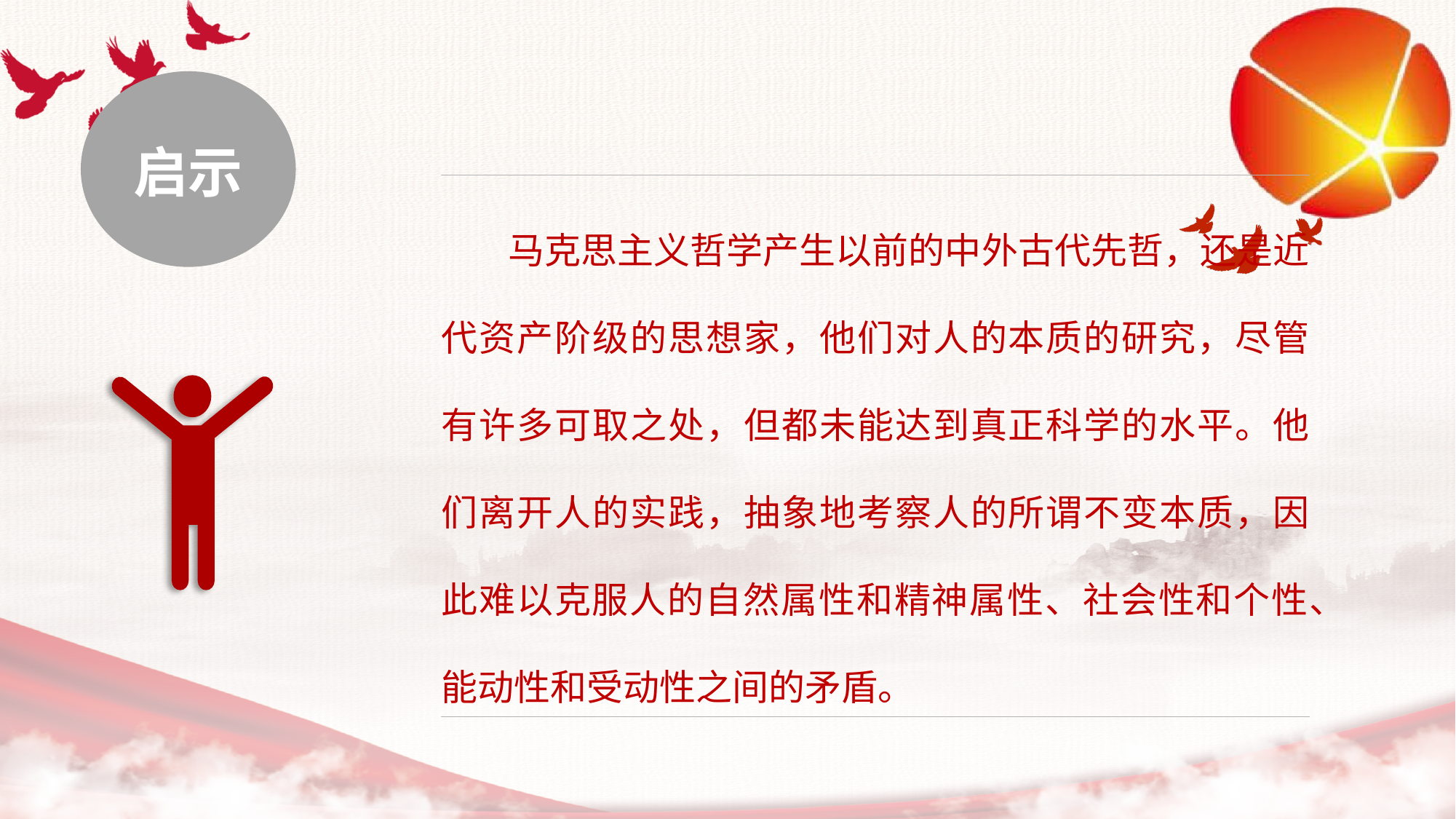

启示
       马克思主义哲学产生以前的中外古代先哲，还是近代资产阶级的思想家，他们对人的本质的研究，尽管有许多可取之处，但都未能达到真正科学的水平。他们离开人的实践，抽象地考察人的所谓不变本质，因此难以克服人的自然属性和精神属性、社会性和个性、能动性和受动性之间的矛盾。